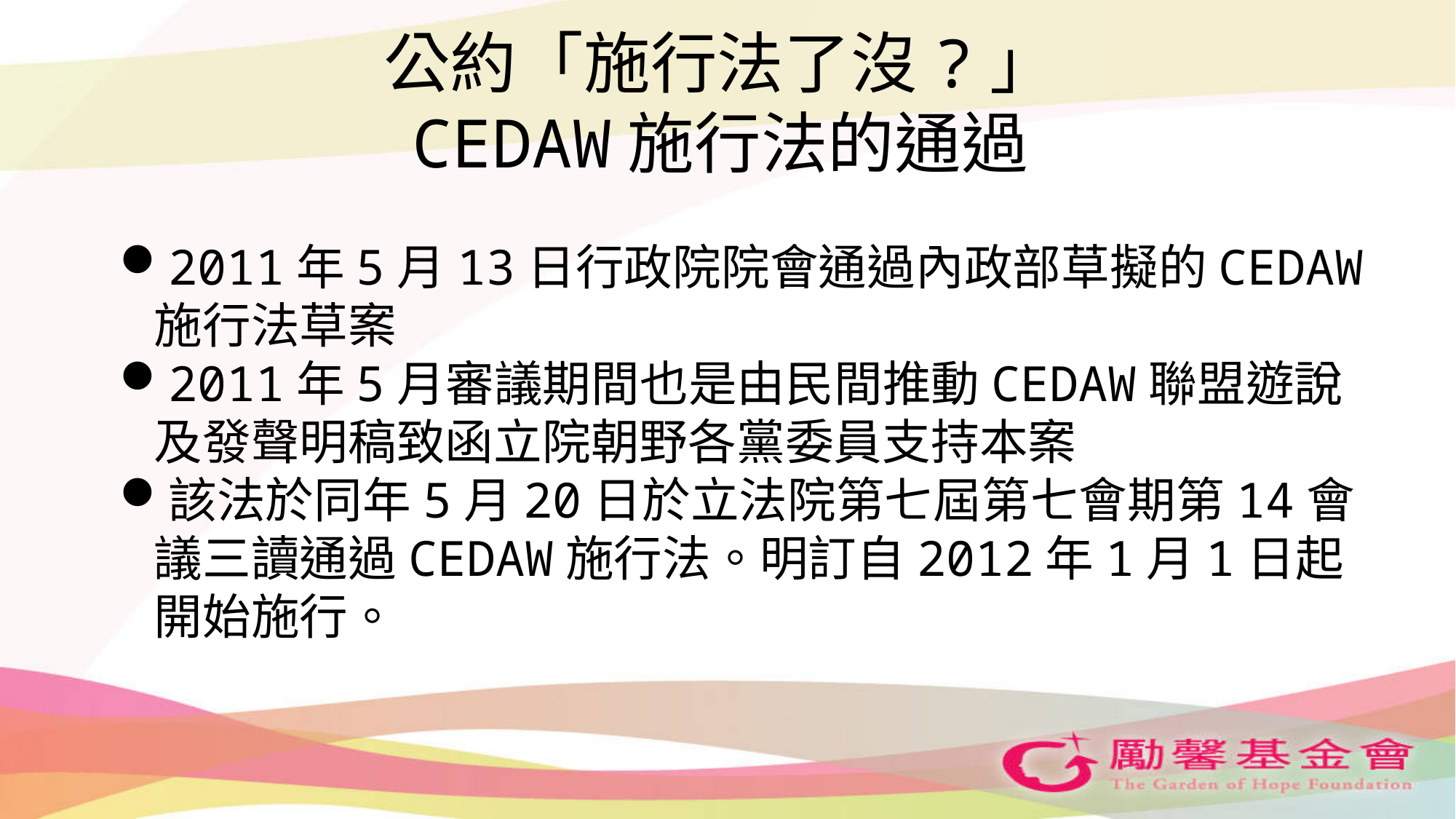

# 公約「施行法了沒?」 CEDAW施行法的通過
2011年5月13日行政院院會通過內政部草擬的CEDAW施行法草案
2011年5月審議期間也是由民間推動CEDAW聯盟遊說及發聲明稿致函立院朝野各黨委員支持本案
該法於同年5月20日於立法院第七屆第七會期第14會議三讀通過CEDAW施行法。明訂自2012年1月1日起開始施行。